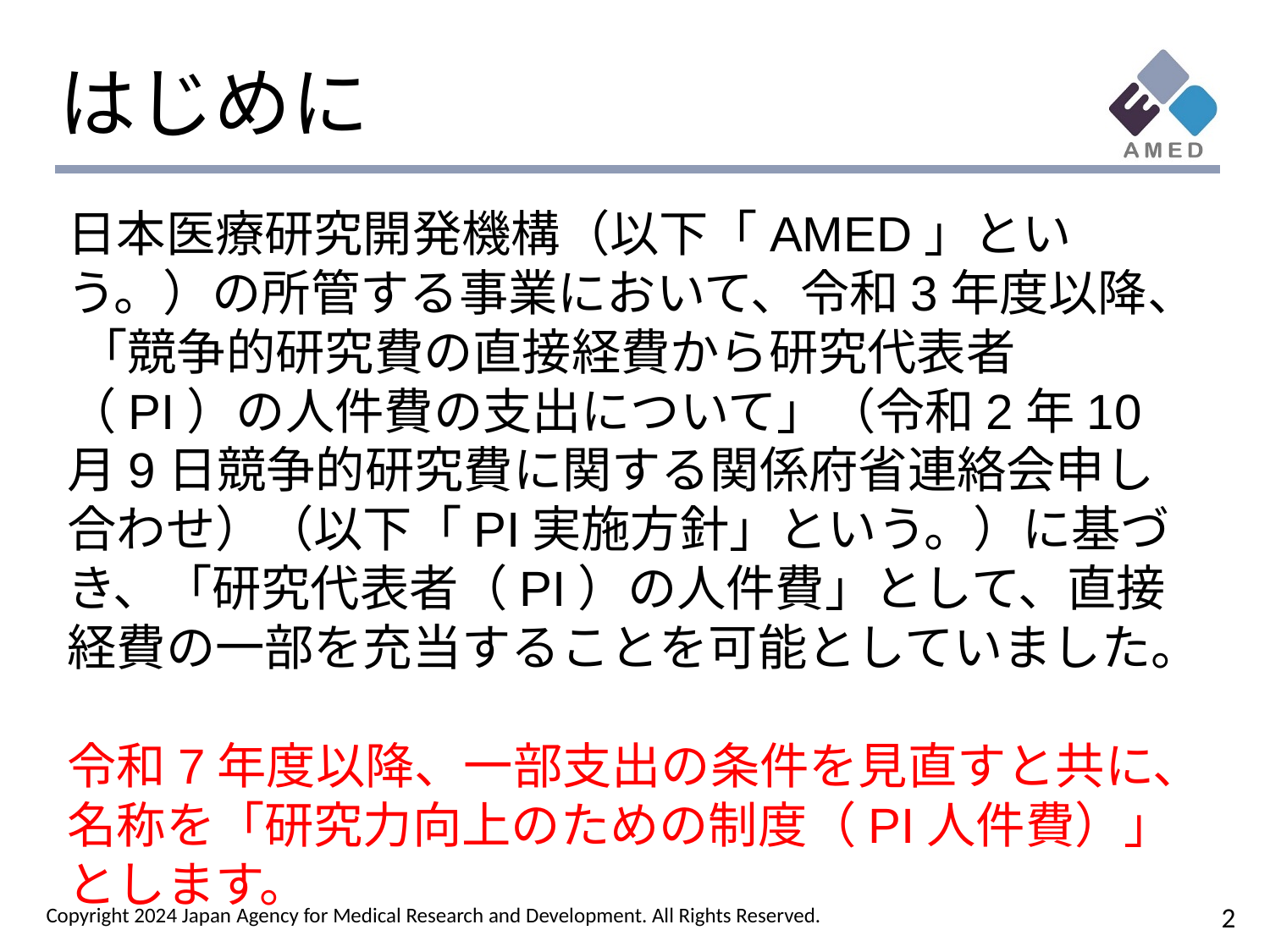

# はじめに
日本医療研究開発機構（以下「AMED」という。）の所管する事業において、令和3年度以降、 「競争的研究費の直接経費から研究代表者（PI）の人件費の支出について」（令和2年10月9日競争的研究費に関する関係府省連絡会申し合わせ）（以下「PI実施方針」という。）に基づき、「研究代表者（PI）の人件費」として、直接経費の一部を充当することを可能としていました。

令和7年度以降、一部支出の条件を見直すと共に、名称を「研究力向上のための制度（PI人件費）」とします。

2